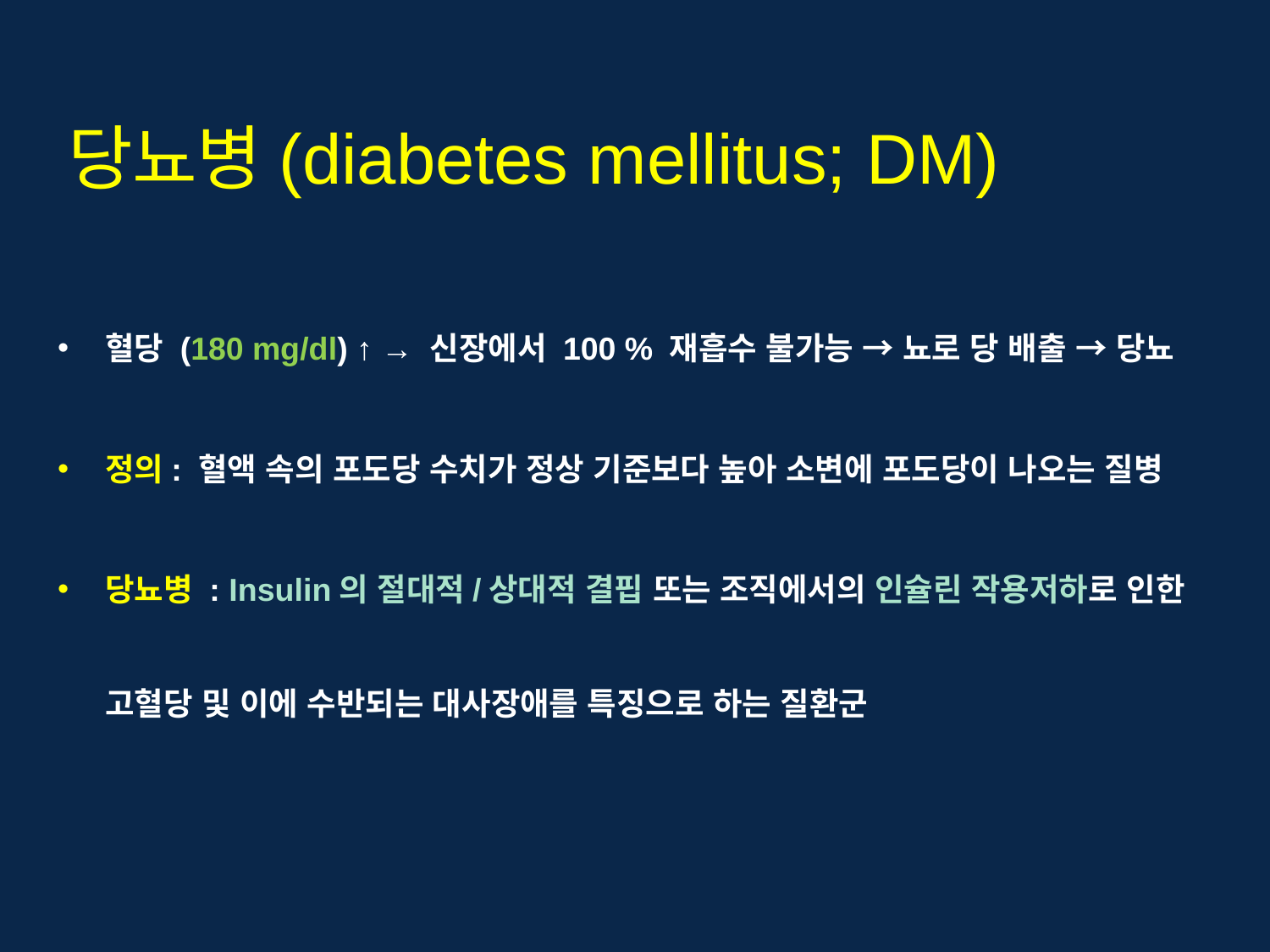

# 당뇨병(diabetes mellitus; DM)
혈당 (180 mg/dl) ↑ → 신장에서 100 % 재흡수 불가능 → 뇨로 당 배출 → 당뇨
정의: 혈액 속의 포도당 수치가 정상 기준보다 높아 소변에 포도당이 나오는 질병
당뇨병 : Insulin의 절대적/상대적 결핍 또는 조직에서의 인슐린 작용저하로 인한 고혈당 및 이에 수반되는 대사장애를 특징으로 하는 질환군